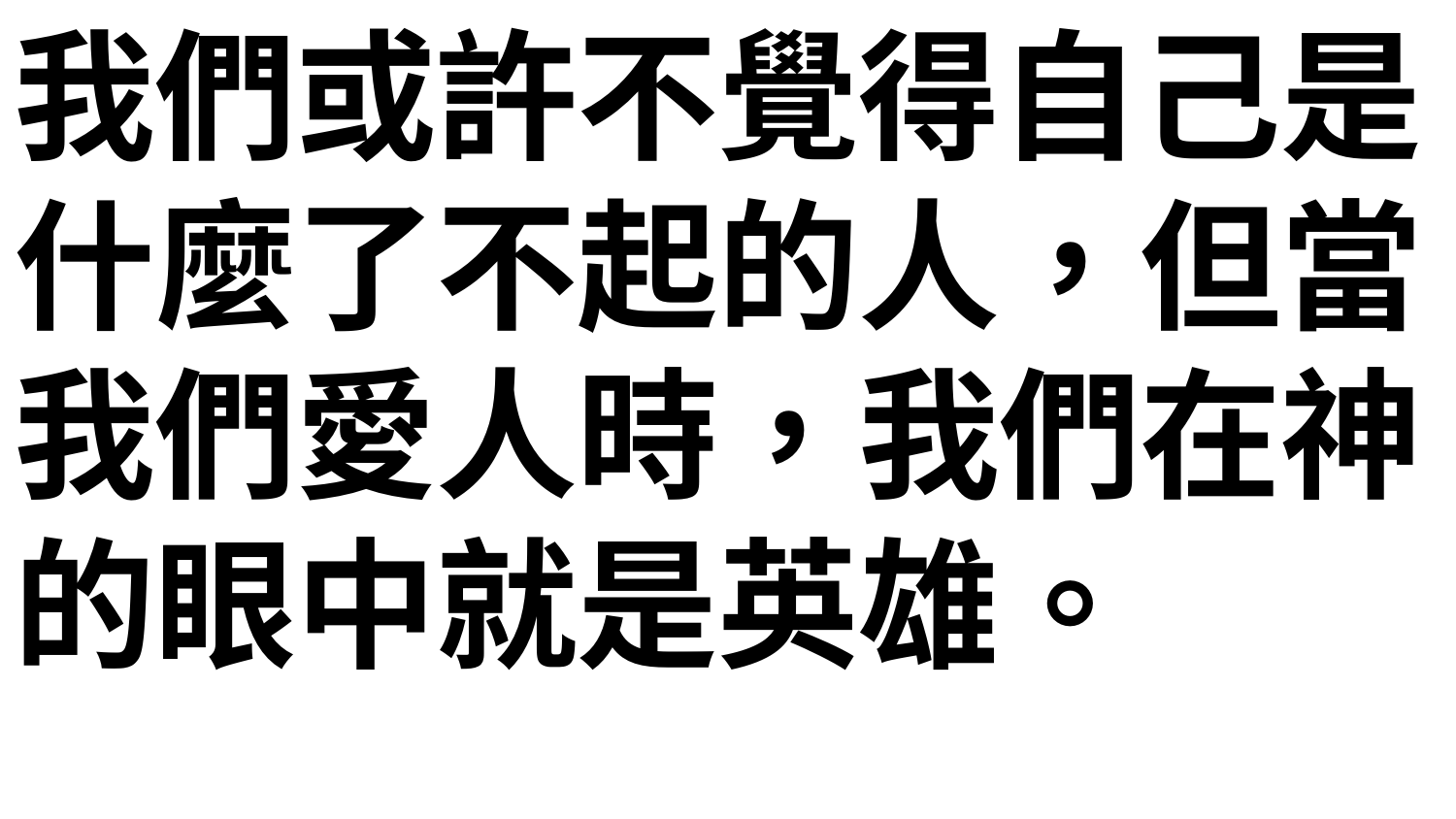

我們或許不覺得自己是什麼了不起的人，但當我們愛人時，我們在神的眼中就是英雄。